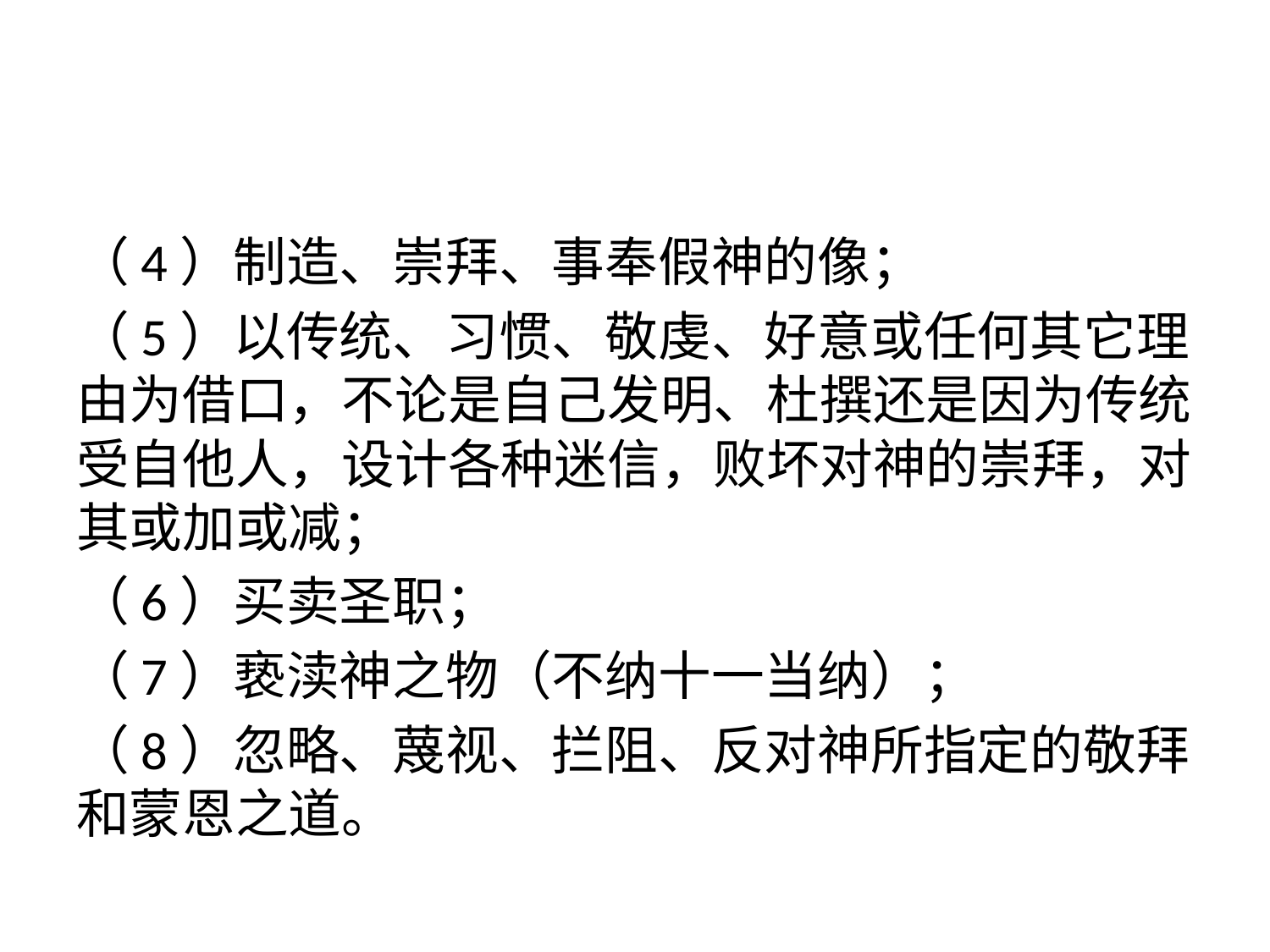

#
（4）制造、崇拜、事奉假神的像；
（5）以传统、习惯、敬虔、好意或任何其它理由为借口，不论是自己发明、杜撰还是因为传统受自他人，设计各种迷信，败坏对神的崇拜，对其或加或减；
（6）买卖圣职；
（7）亵渎神之物（不纳十一当纳）；
（8）忽略、蔑视、拦阻、反对神所指定的敬拜和蒙恩之道。